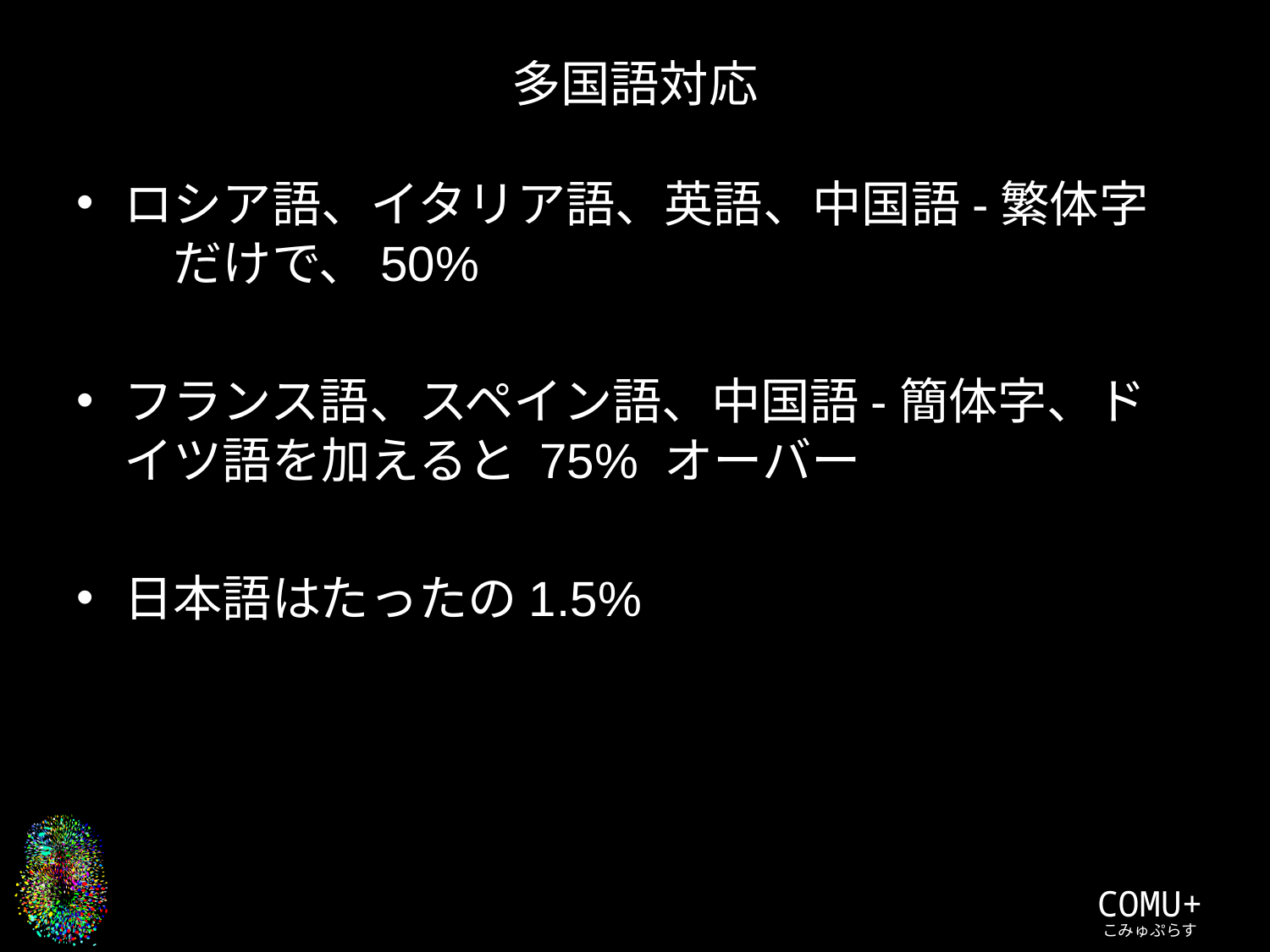

# 多国語対応
ロシア語、イタリア語、英語、中国語-繁体字　だけで、50%

フランス語、スペイン語、中国語-簡体字、ドイツ語を加えると 75% オーバー

日本語はたったの1.5%